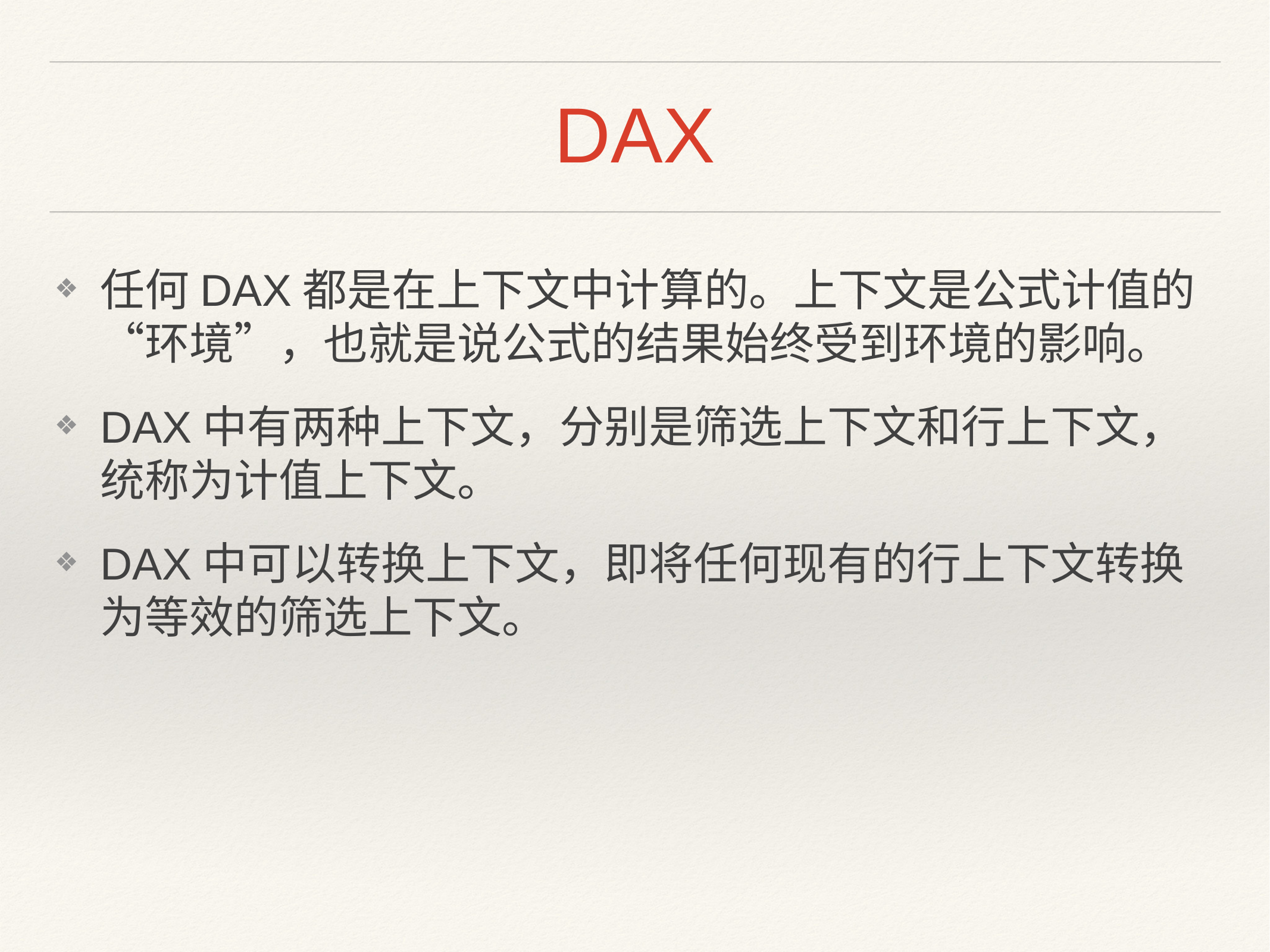

# DAX
任何DAX都是在上下文中计算的。上下文是公式计值的“环境”，也就是说公式的结果始终受到环境的影响。
DAX中有两种上下文，分别是筛选上下文和行上下文，统称为计值上下文。
DAX中可以转换上下文，即将任何现有的行上下文转换为等效的筛选上下文。